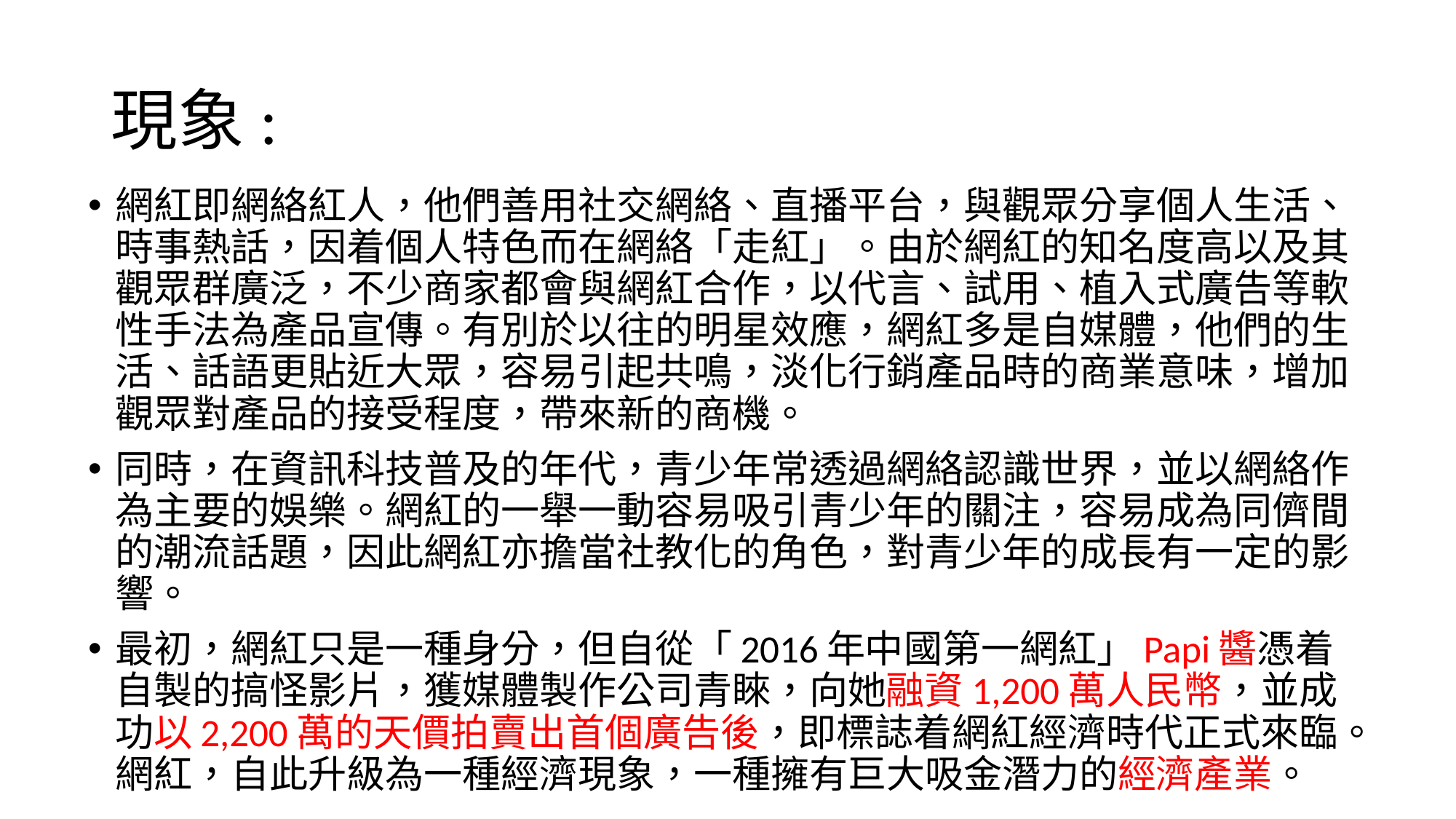

# 現象:
網紅即網絡紅人，他們善用社交網絡、直播平台，與觀眾分享個人生活、時事熱話，因着個人特色而在網絡「走紅」。由於網紅的知名度高以及其觀眾群廣泛，不少商家都會與網紅合作，以代言、試用、植入式廣告等軟性手法為產品宣傳。有別於以往的明星效應，網紅多是自媒體，他們的生活、話語更貼近大眾，容易引起共鳴，淡化行銷產品時的商業意味，增加觀眾對產品的接受程度，帶來新的商機。
同時，在資訊科技普及的年代，青少年常透過網絡認識世界，並以網絡作為主要的娛樂。網紅的一舉一動容易吸引青少年的關注，容易成為同儕間的潮流話題，因此網紅亦擔當社教化的角色，對青少年的成長有一定的影響。
最初，網紅只是一種身分，但自從「2016年中國第一網紅」Papi醬憑着自製的搞怪影片，獲媒體製作公司青睞，向她融資1,200萬人民幣，並成功以2,200萬的天價拍賣出首個廣告後，即標誌着網紅經濟時代正式來臨。網紅，自此升級為一種經濟現象，一種擁有巨大吸金潛力的經濟產業。